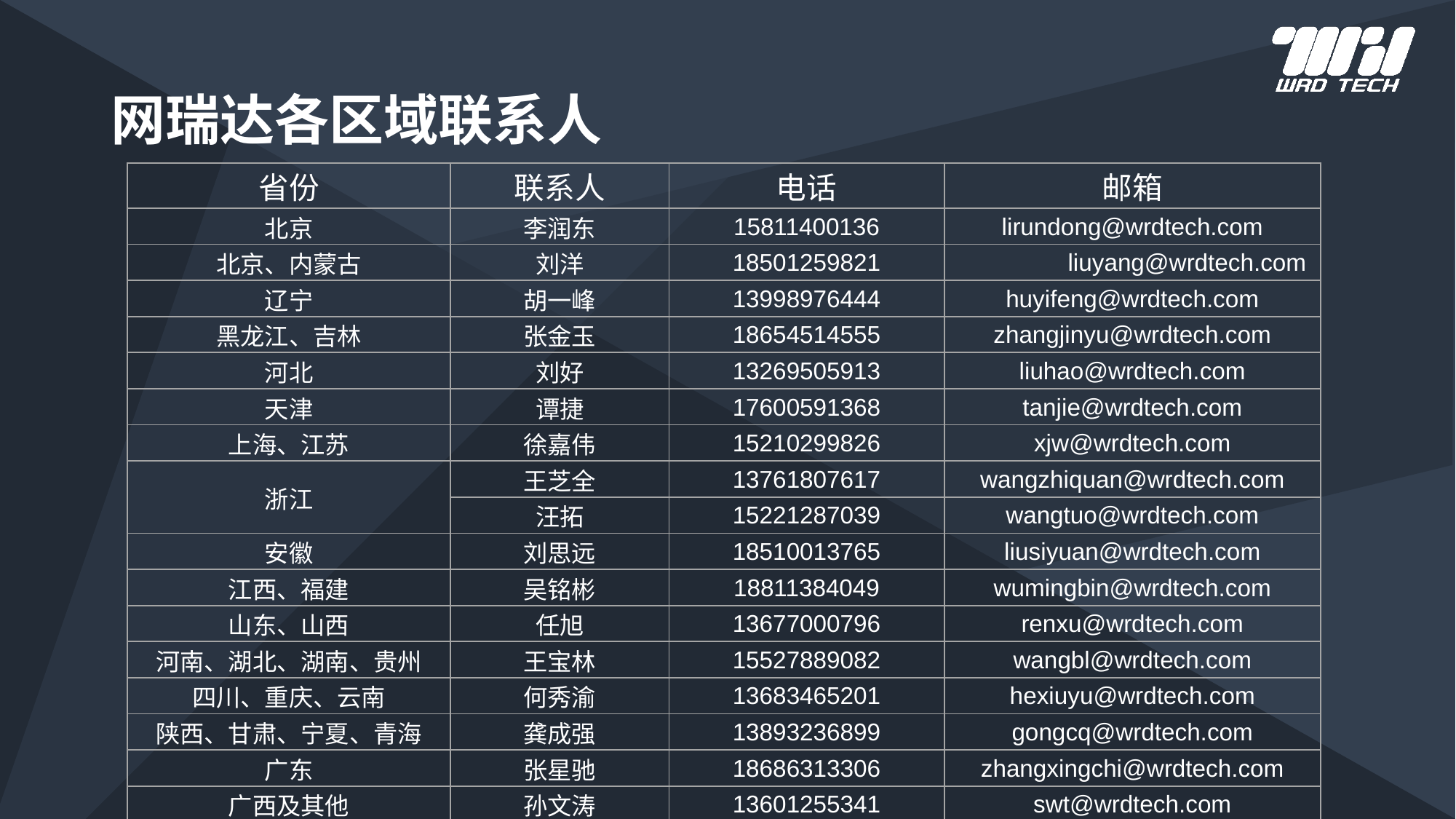

# 网瑞达各区域联系人
| 省份 | 联系人 | 电话 | 邮箱 |
| --- | --- | --- | --- |
| 北京 | 李润东 | 15811400136 | lirundong@wrdtech.com |
| 北京、内蒙古 | 刘洋 | 18501259821 | liuyang@wrdtech.com |
| 辽宁 | 胡一峰 | 13998976444 | huyifeng@wrdtech.com |
| 黑龙江、吉林 | 张金玉 | 18654514555 | zhangjinyu@wrdtech.com |
| 河北 | 刘好 | 13269505913 | liuhao@wrdtech.com |
| 天津 | 谭捷 | 17600591368 | tanjie@wrdtech.com |
| 上海、江苏 | 徐嘉伟 | 15210299826 | xjw@wrdtech.com |
| 浙江 | 王芝全 | 13761807617 | wangzhiquan@wrdtech.com |
|  | 汪拓 | 15221287039 | wangtuo@wrdtech.com |
| 安徽 | 刘思远 | 18510013765 | liusiyuan@wrdtech.com |
| 江西、福建 | 吴铭彬 | 18811384049 | wumingbin@wrdtech.com |
| 山东、山西 | 任旭 | 13677000796 | renxu@wrdtech.com |
| 河南、湖北、湖南、贵州 | 王宝林 | 15527889082 | wangbl@wrdtech.com |
| 四川、重庆、云南 | 何秀渝 | 13683465201 | hexiuyu@wrdtech.com |
| 陕西、甘肃、宁夏、青海 | 龚成强 | 13893236899 | gongcq@wrdtech.com |
| 广东 | 张星驰 | 18686313306 | zhangxingchi@wrdtech.com |
| 广西及其他 | 孙文涛 | 13601255341 | swt@wrdtech.com |